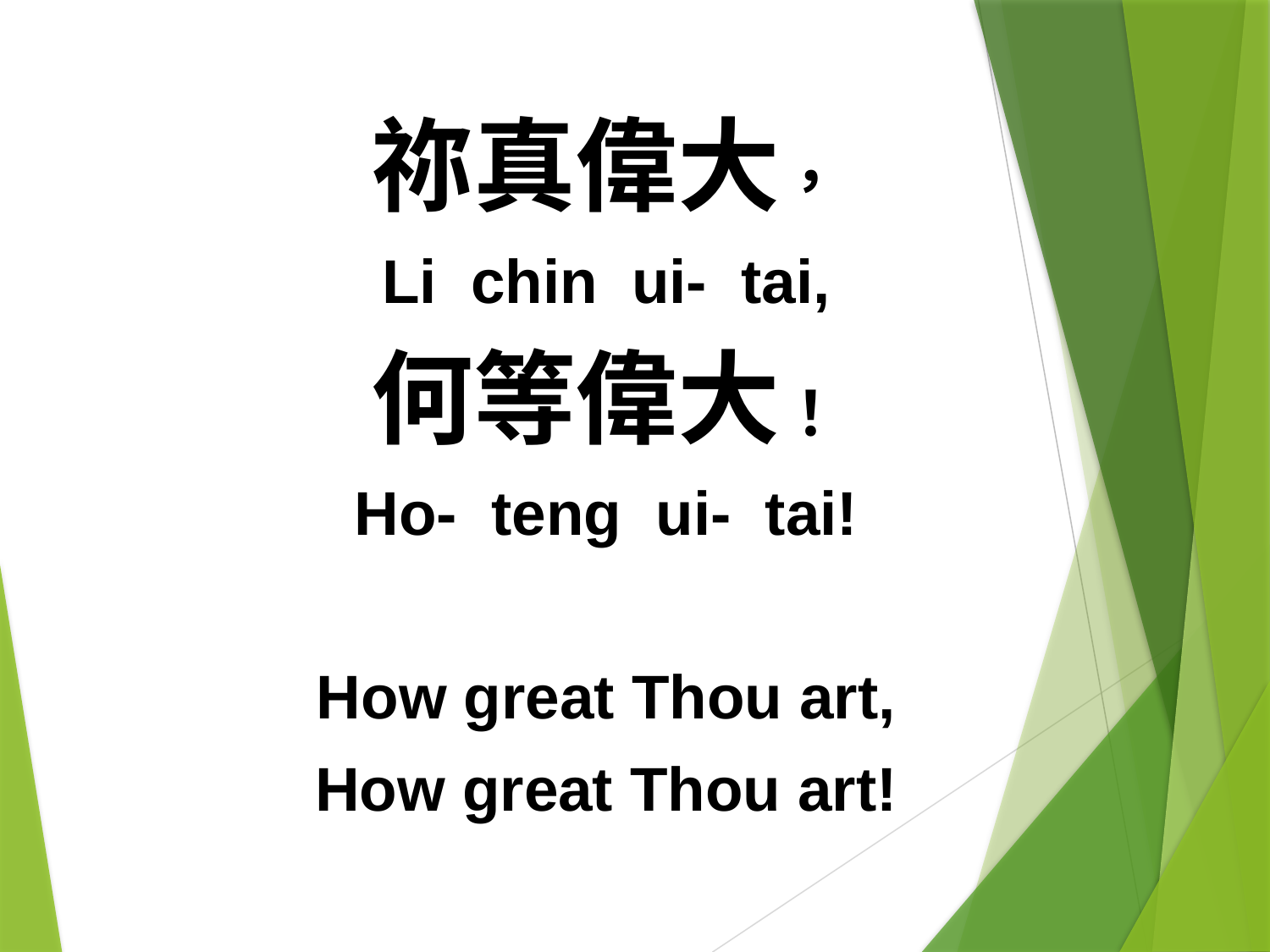

祢真偉大，
Li  chin  ui-  tai,
何等偉大！
Ho-  teng  ui-  tai!

How great Thou art,
How great Thou art!